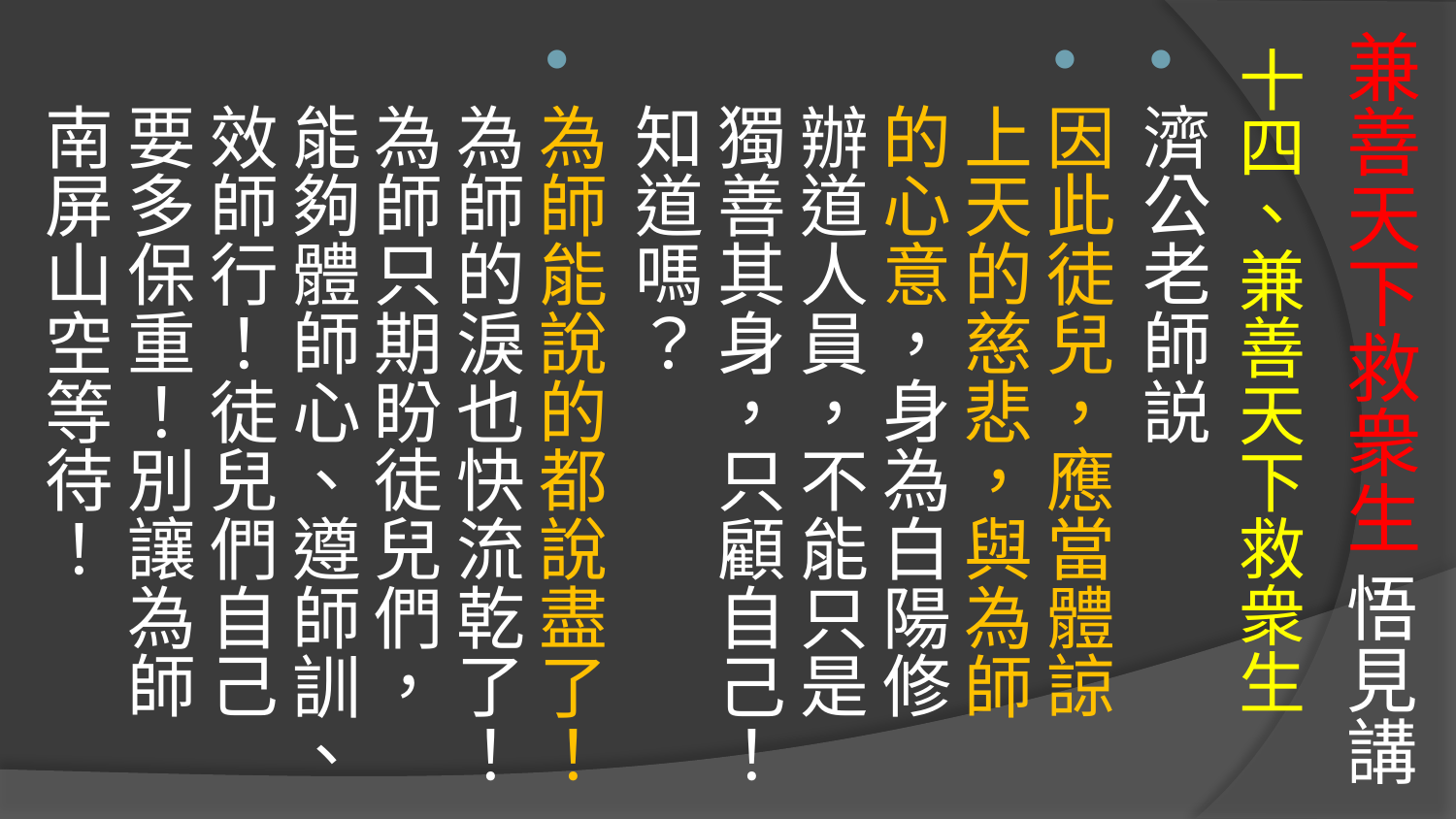

# 兼善天下救衆生 悟見講
十四、兼善天下救衆生
濟公老師説
因此徒兒，應當體諒上天的慈悲，與為師的心意，身為白陽修辦道人員，不能只是獨善其身，只顧自己！知道嗎？
為師能說的都說盡了！為師的淚也快流乾了！為師只期盼徒兒們，能夠體師心、遵師訓、效師行！徒兒們自己要多保重！別讓為師南屏山空等待！